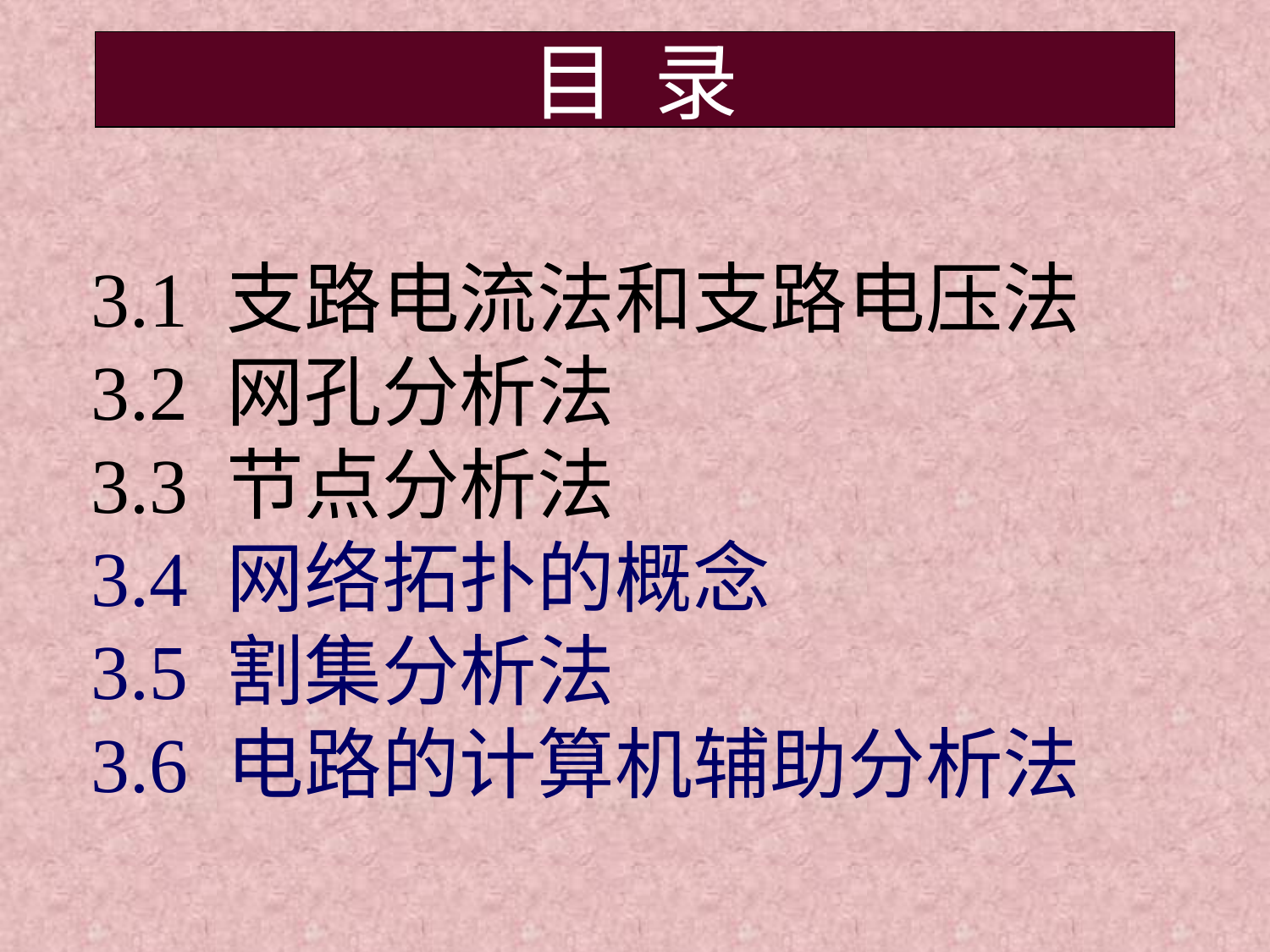

目  录
3.1 支路电流法和支路电压法
3.2 网孔分析法
3.3 节点分析法
3.4 网络拓扑的概念
3.5 割集分析法
3.6 电路的计算机辅助分析法